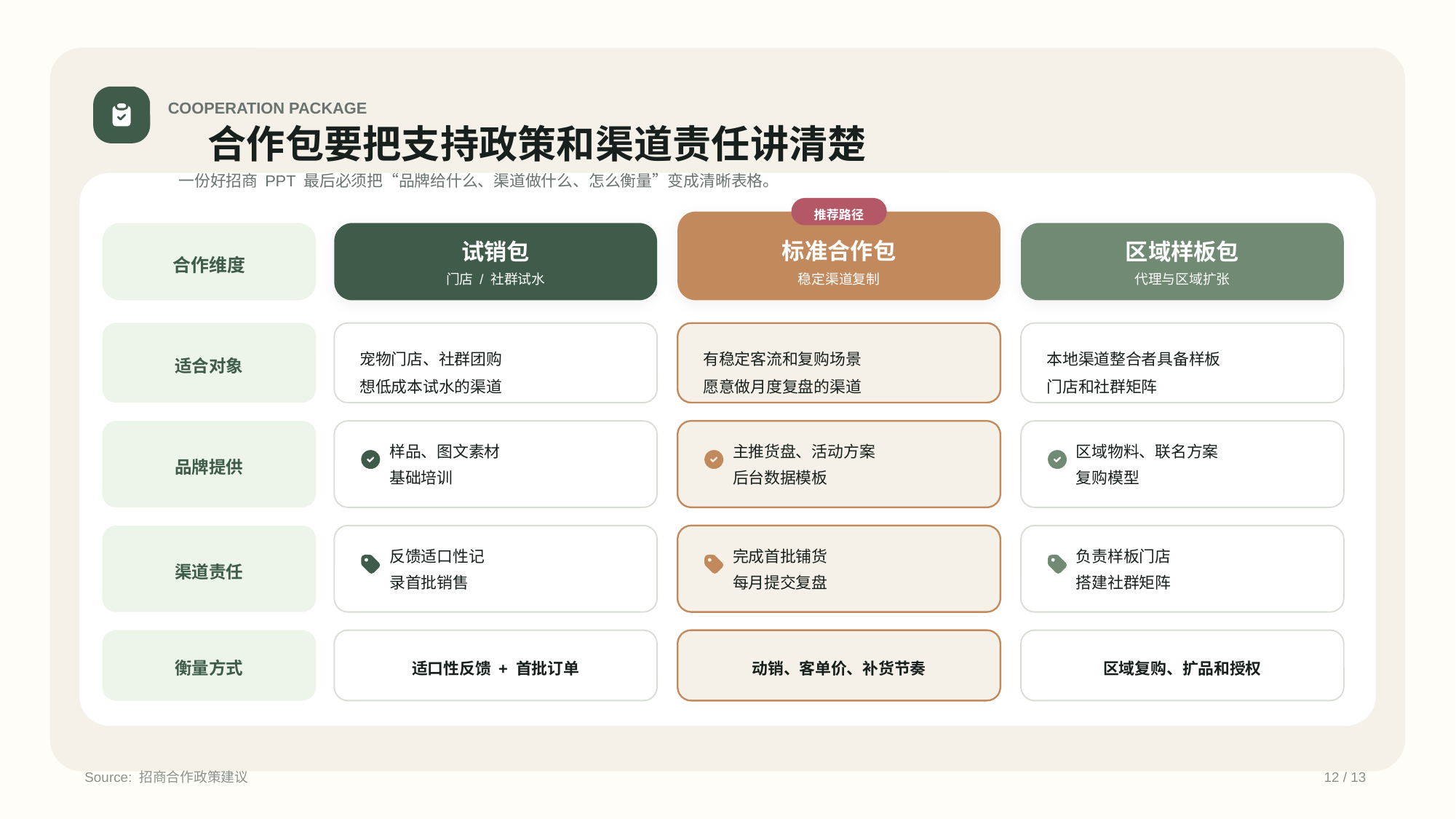

COOPERATION PACKAGE

合作包要把支持政策和渠道责任讲清楚
一份好招商 PPT 最后必须把“品牌给什么、渠道做什么、怎么衡量”变成清晰表格。

推荐路径

标准合作包
试销包
区域样板包
合作维度
门店 / 社群试水
稳定渠道复制
代理与区域扩张

宠物门店、社群团购想低成本试水的渠道
有稳定客流和复购场景愿意做月度复盘的渠道
本地渠道整合者具备样板门店和社群矩阵
适合对象

样品、图文素材基础培训
主推货盘、活动方案后台数据模板
区域物料、联名方案复购模型

品牌提供

反馈适口性记录首批销售
完成首批铺货每月提交复盘
负责样板门店搭建社群矩阵

渠道责任

衡量方式
适口性反馈 + 首批订单
动销、客单价、补货节奏
区域复购、扩品和授权
Source: 招商合作政策建议
12 / 13